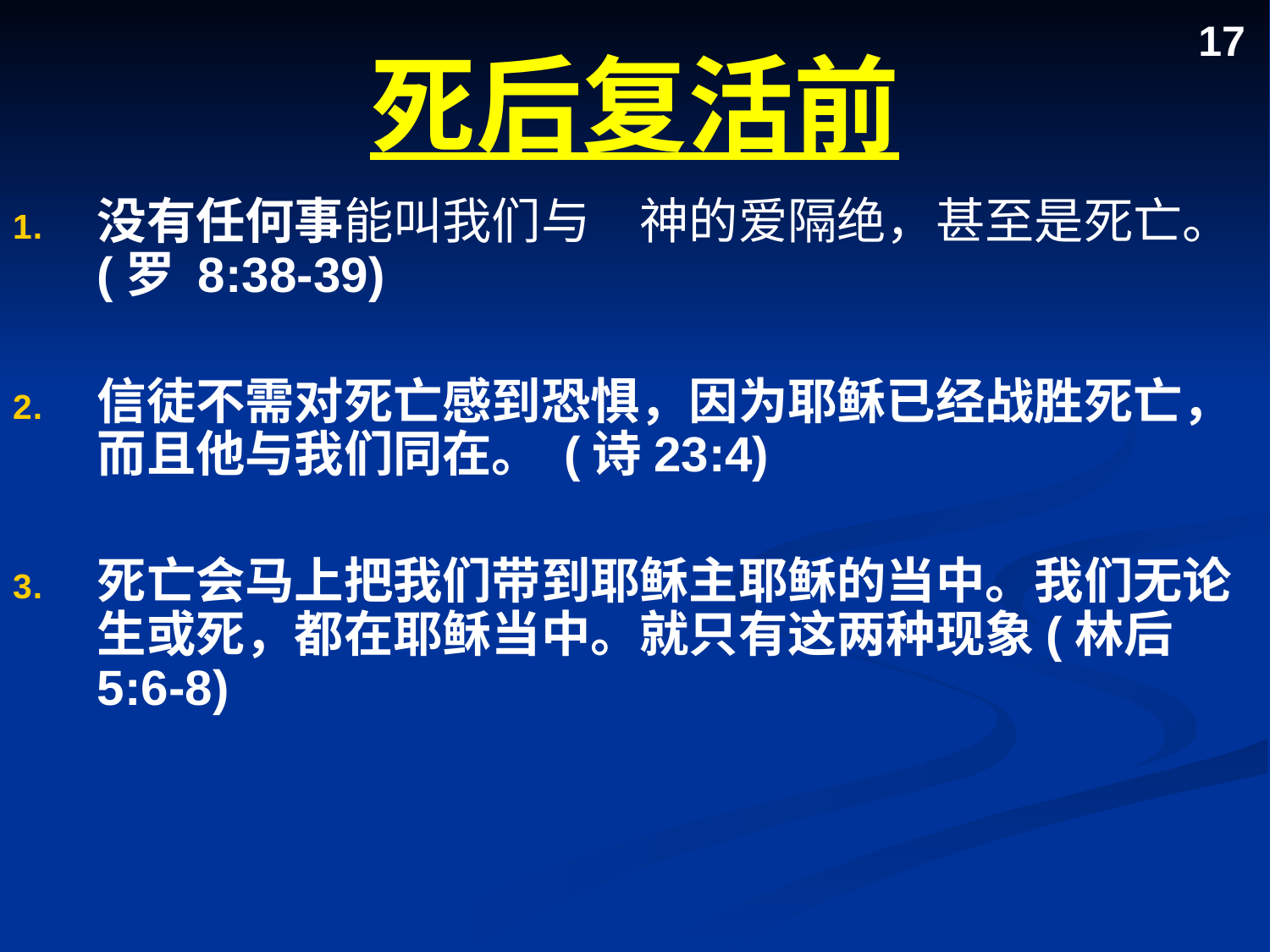

# 死后复活前
17
没有任何事能叫我们与　神的爱隔绝，甚至是死亡。 (罗 8:38-39)

信徒不需对死亡感到恐惧，因为耶稣已经战胜死亡，而且他与我们同在。 (诗23:4)

死亡会马上把我们带到耶稣主耶稣的当中。我们无论 生或死，都在耶稣当中。就只有这两种现象(林后 5:6-8)